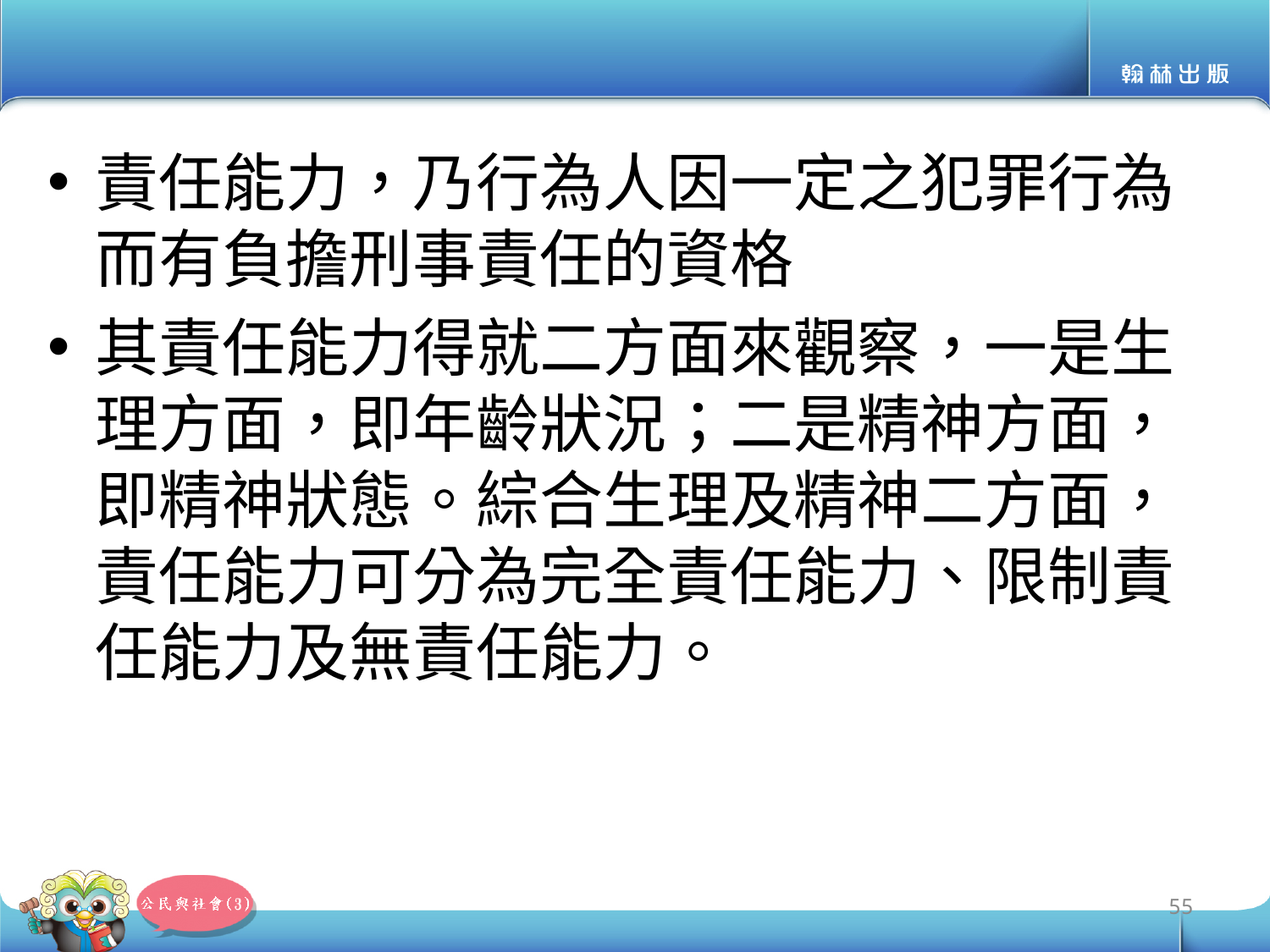

#
責任能力，乃行為人因一定之犯罪行為而有負擔刑事責任的資格
其責任能力得就二方面來觀察，一是生理方面，即年齡狀況；二是精神方面，即精神狀態。綜合生理及精神二方面，責任能力可分為完全責任能力、限制責任能力及無責任能力。
55